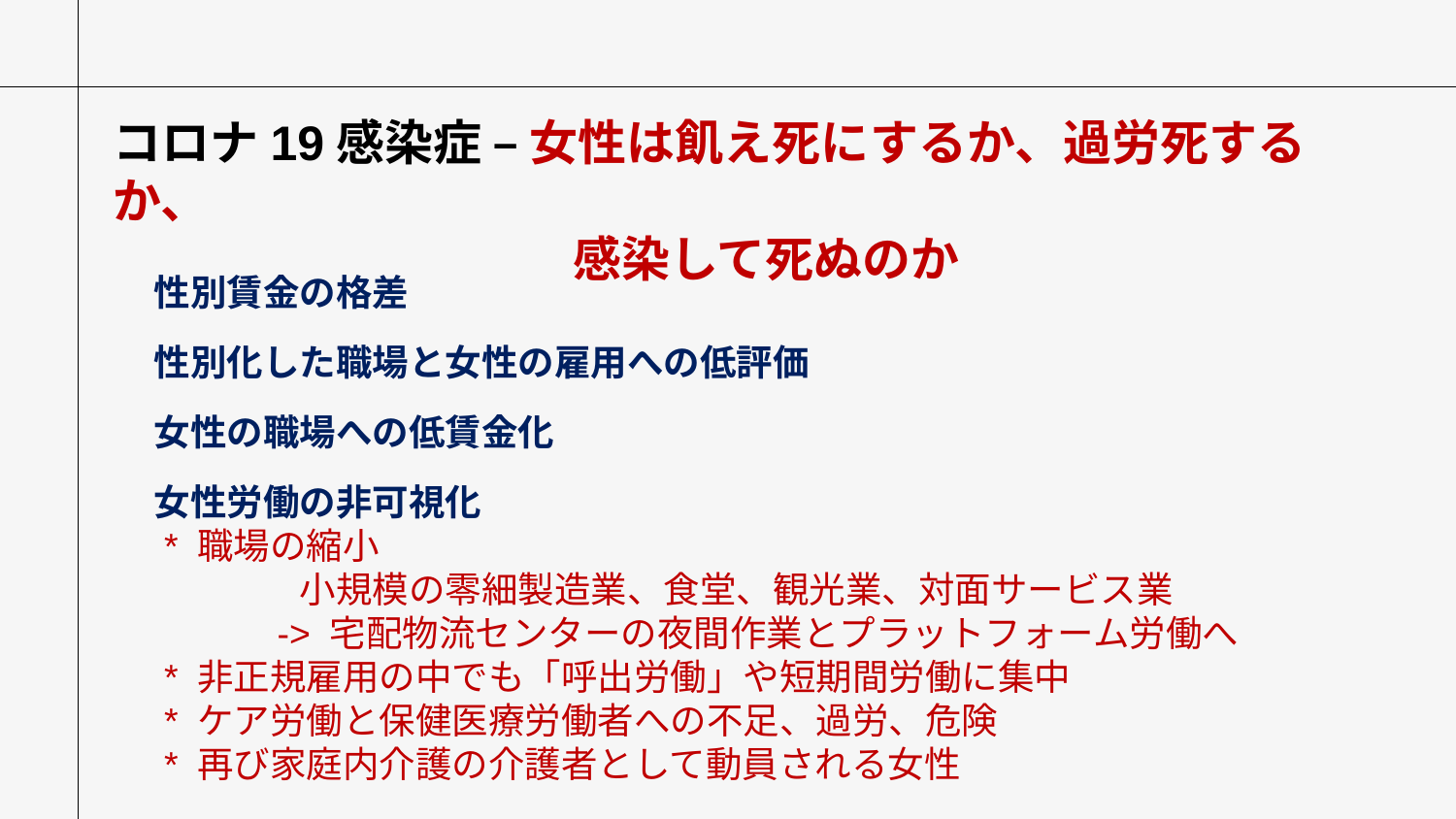

# コロナ19感染症 – 女性は飢え死にするか、過労死するか、 　　　　　　　           感染して死ぬのか
性別賃金の格差
性別化した職場と女性の雇用への低評価
女性の職場への低賃金化
女性労働の非可視化
 * 職場の縮小
　　　　小規模の零細製造業、食堂、観光業、対面サービス業
    　　-> 宅配物流センターの夜間作業とプラットフォーム労働へ
 * 非正規雇用の中でも「呼出労働」や短期間労働に集中
 * ケア労働と保健医療労働者への不足、過労、危険
 * 再び家庭内介護の介護者として動員される女性